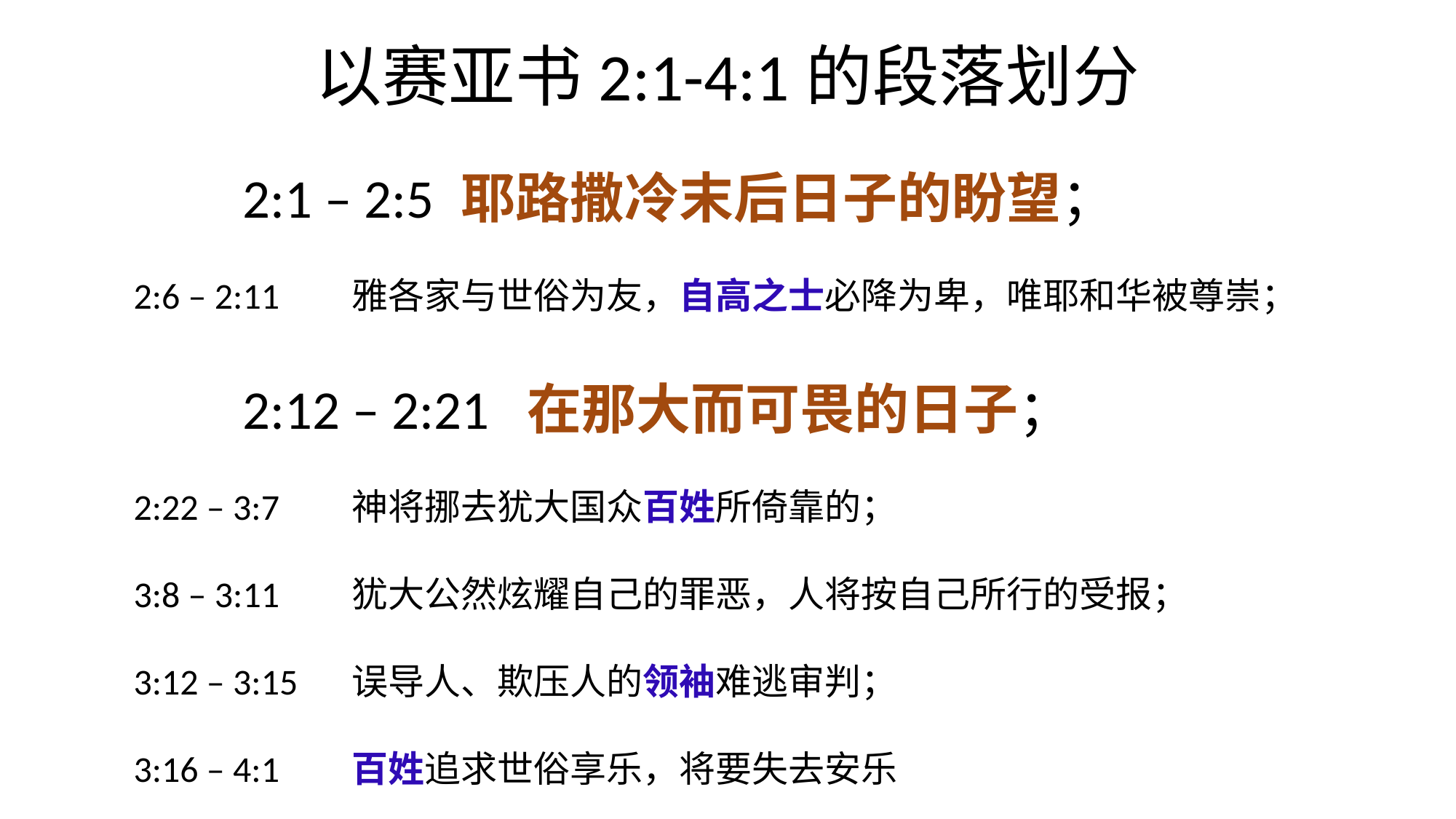

# 以赛亚书2:1-4:1的段落划分
	2:1 – 2:5 	耶路撒冷末后日子的盼望；

2:6 – 2:11 	雅各家与世俗为友，自高之士必降为卑，唯耶和华被尊崇；

	2:12 – 2:21  在那大而可畏的日子；

2:22 – 3:7	神将挪去犹大国众百姓所倚靠的；

3:8 – 3:11	犹大公然炫耀自己的罪恶，人将按自己所行的受报；

3:12 – 3:15	误导人、欺压人的领袖难逃审判；

3:16 – 4:1	百姓追求世俗享乐，将要失去安乐